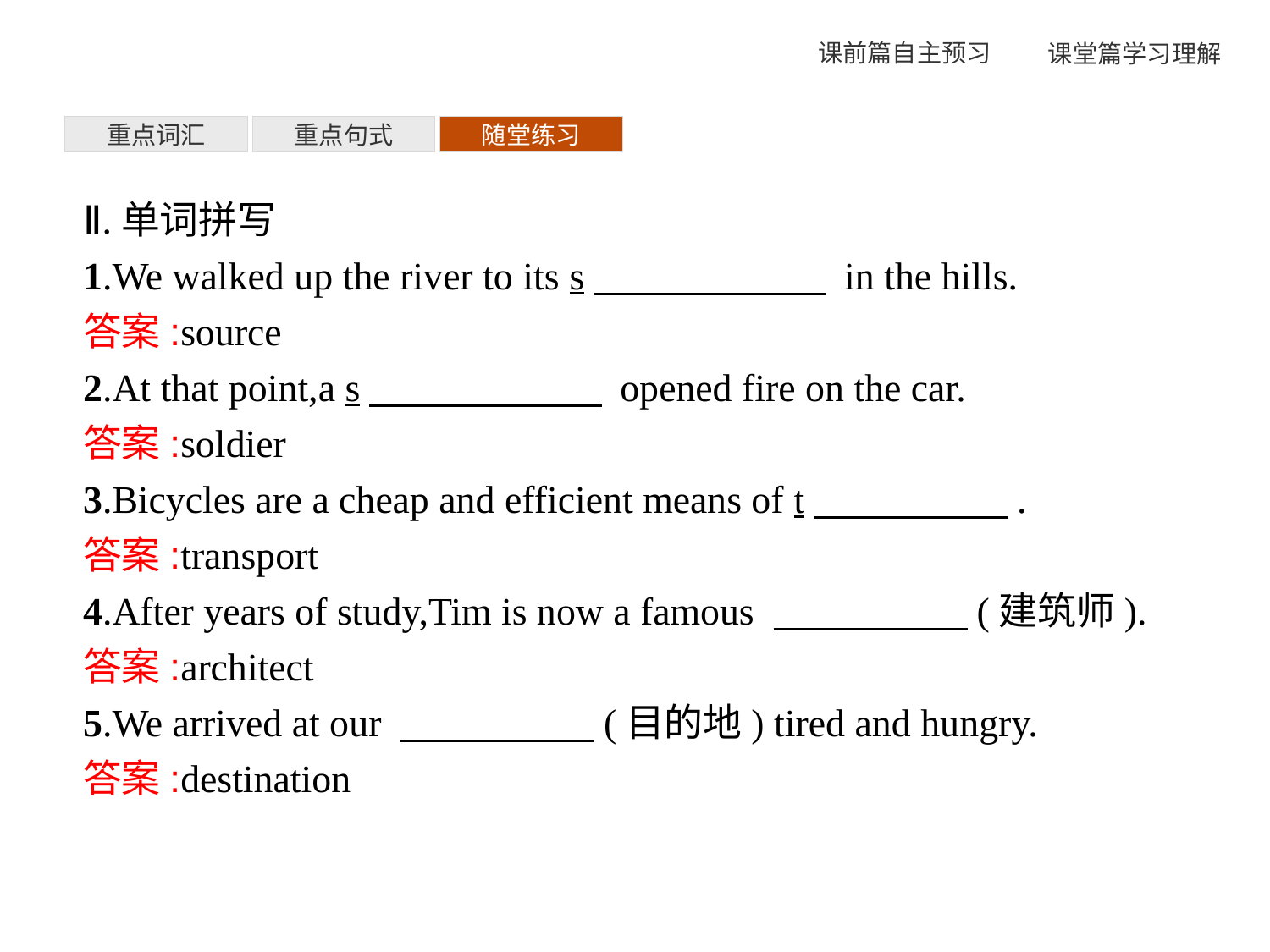

重点词汇
重点句式
随堂练习
Ⅱ.单词拼写
1.We walked up the river to its s　　　　　　 in the hills.
答案:source
2.At that point,a s　　　　　　 opened fire on the car.
答案:soldier
3.Bicycles are a cheap and efficient means of t　　　　　.
答案:transport
4.After years of study,Tim is now a famous 　　　　　(建筑师).
答案:architect
5.We arrived at our 　　　　　(目的地) tired and hungry.
答案:destination